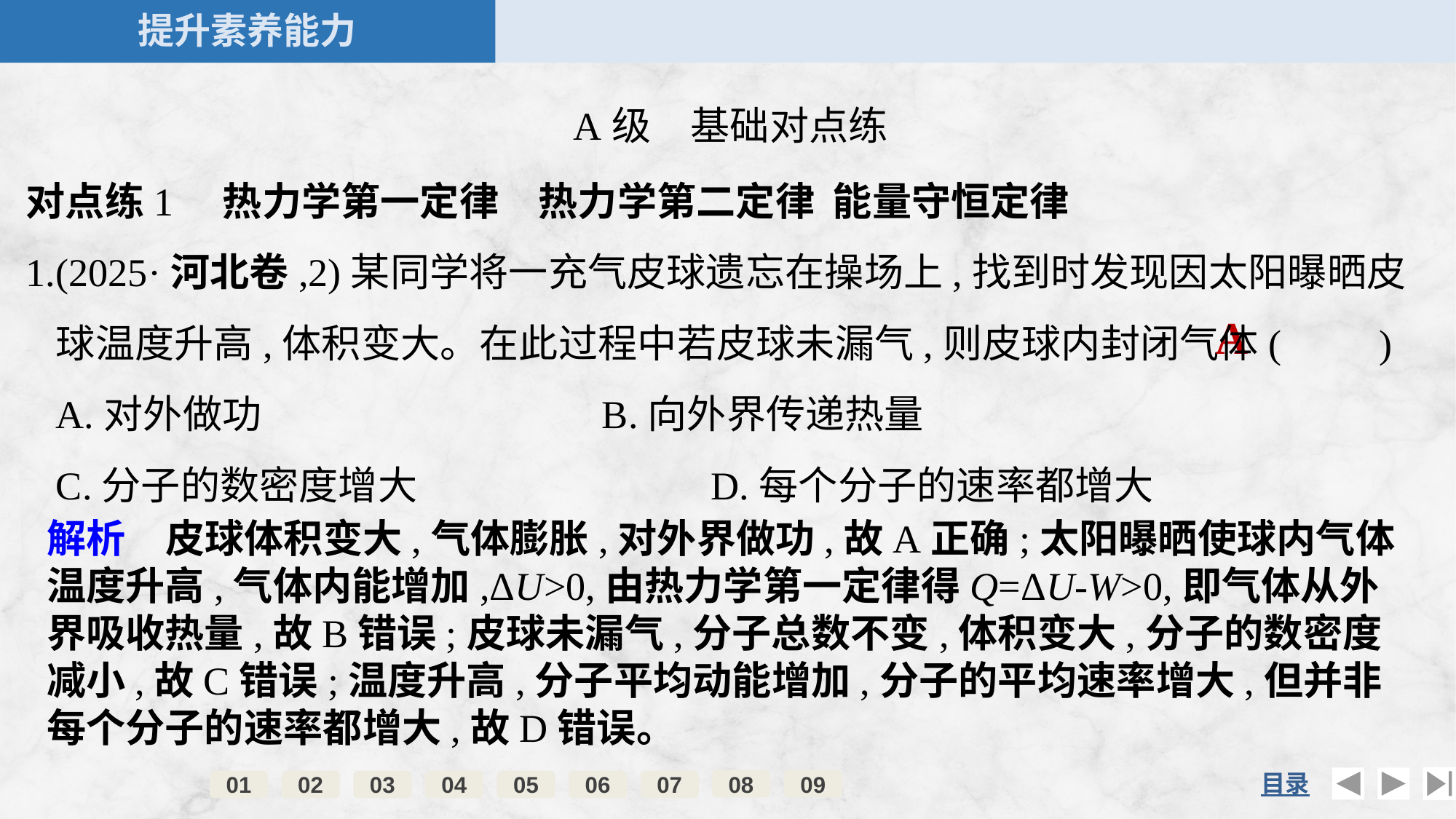

A级　基础对点练
对点练1　热力学第一定律　热力学第二定律  能量守恒定律
1.(2025·河北卷,2)某同学将一充气皮球遗忘在操场上,找到时发现因太阳曝晒皮球温度升高,体积变大。在此过程中若皮球未漏气,则皮球内封闭气体(　　)
	A.对外做功				B.向外界传递热量
	C.分子的数密度增大			D.每个分子的速率都增大
A
解析　皮球体积变大,气体膨胀,对外界做功,故A正确;太阳曝晒使球内气体温度升高,气体内能增加,ΔU>0,由热力学第一定律得Q=ΔU-W>0,即气体从外界吸收热量,故B错误;皮球未漏气,分子总数不变,体积变大,分子的数密度减小,故C错误;温度升高,分子平均动能增加,分子的平均速率增大,但并非每个分子的速率都增大,故D错误。